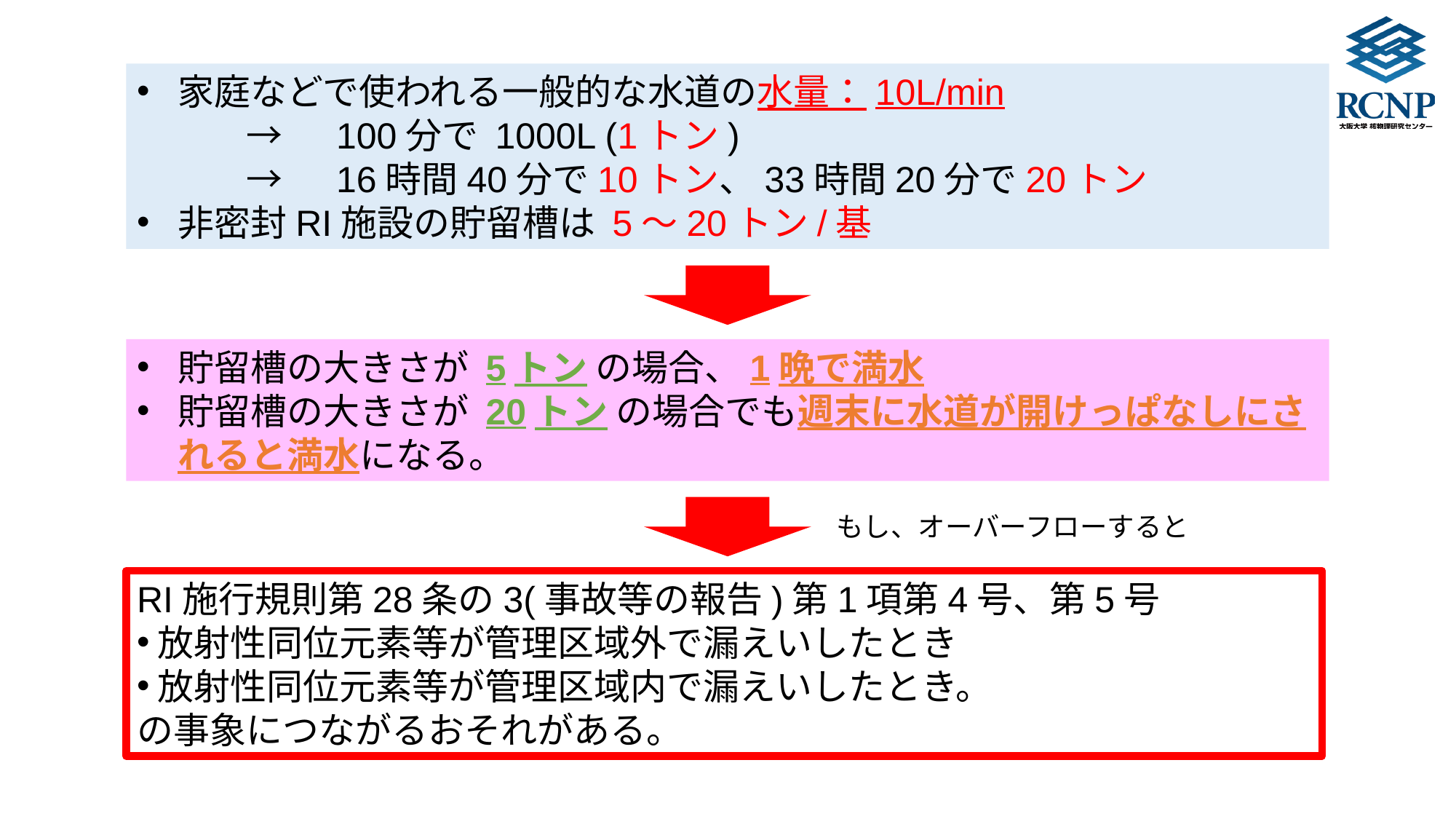

家庭などで使われる一般的な水道の水量：10L/min
	→　100分で 1000L (1トン)
	→　16時間40分で10トン、33時間20分で20トン
非密封RI施設の貯留槽は 5〜20トン/基

貯留槽の大きさが 5トン の場合、1晩で満水
貯留槽の大きさが 20トン の場合でも週末に水道が開けっぱなしにされると満水になる。

もし、オーバーフローすると
RI施行規則第28条の3(事故等の報告)第1項第4号、第5号
放射性同位元素等が管理区域外で漏えいしたとき
放射性同位元素等が管理区域内で漏えいしたとき。
の事象につながるおそれがある。